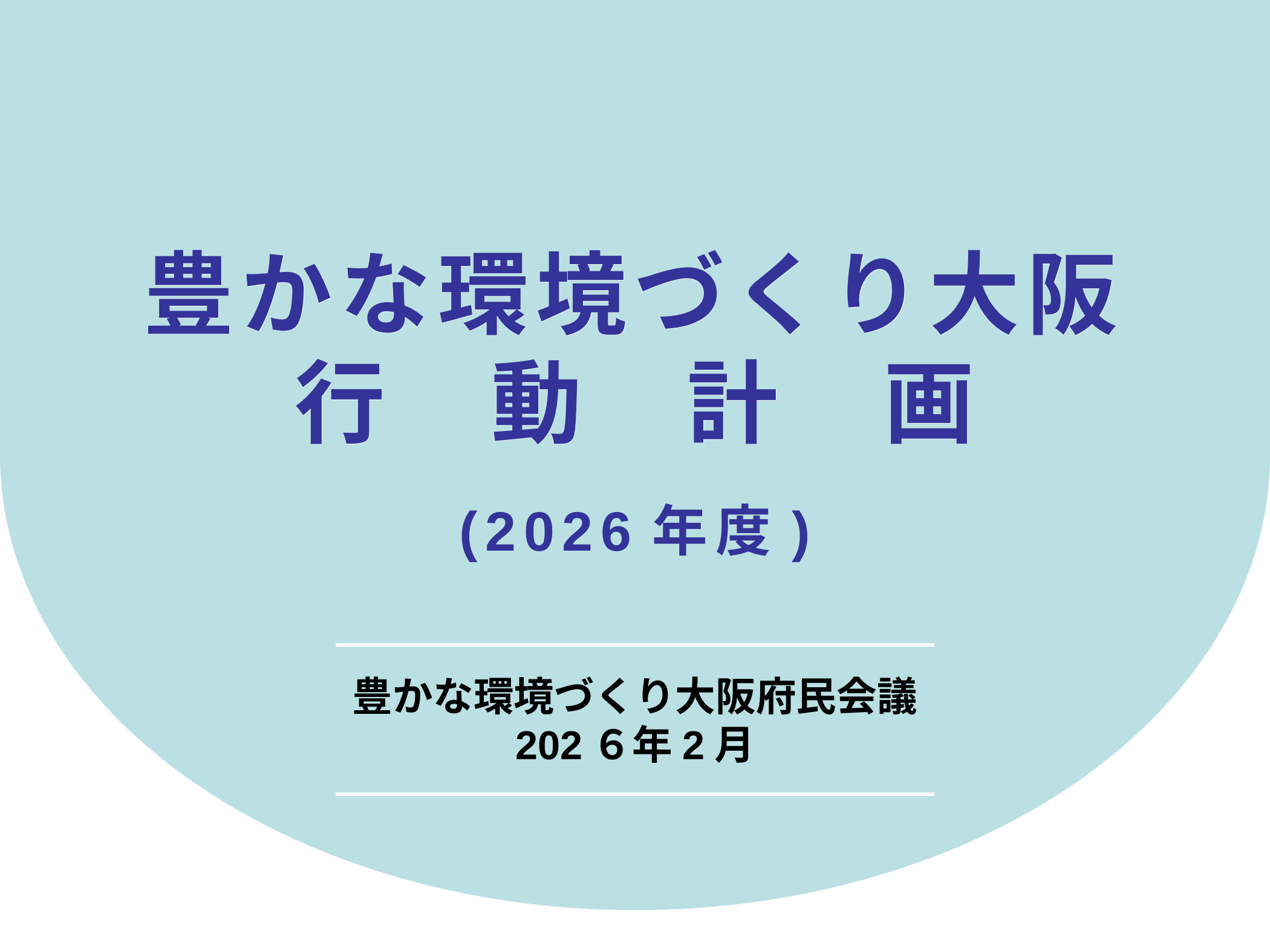

# 豊かな環境づくり大阪 行　動　計　画
豊かな環境づくり大阪
行　動　計　画
(2026年度)
豊かな環境づくり大阪府民会議
202６年2月